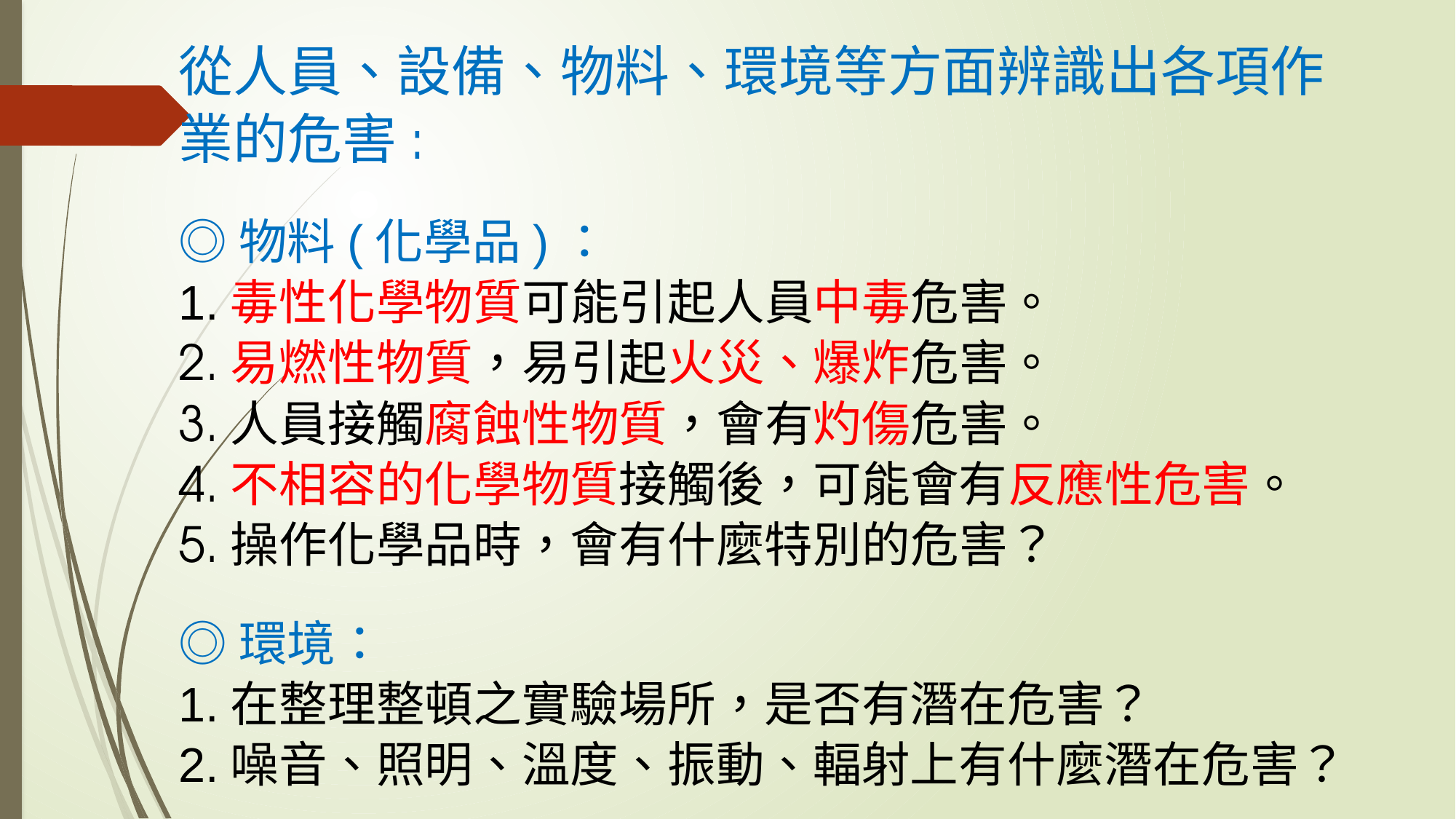

從人員、設備、物料、環境等方面辨識出各項作業的危害:
◎物料(化學品)：
1.毒性化學物質可能引起人員中毒危害。
2.易燃性物質，易引起火災、爆炸危害。
3.人員接觸腐蝕性物質，會有灼傷危害。
4.不相容的化學物質接觸後，可能會有反應性危害。
5.操作化學品時，會有什麼特別的危害？
◎環境：
1.在整理整頓之實驗場所，是否有潛在危害？
2.噪音、照明、溫度、振動、輻射上有什麼潛在危害？